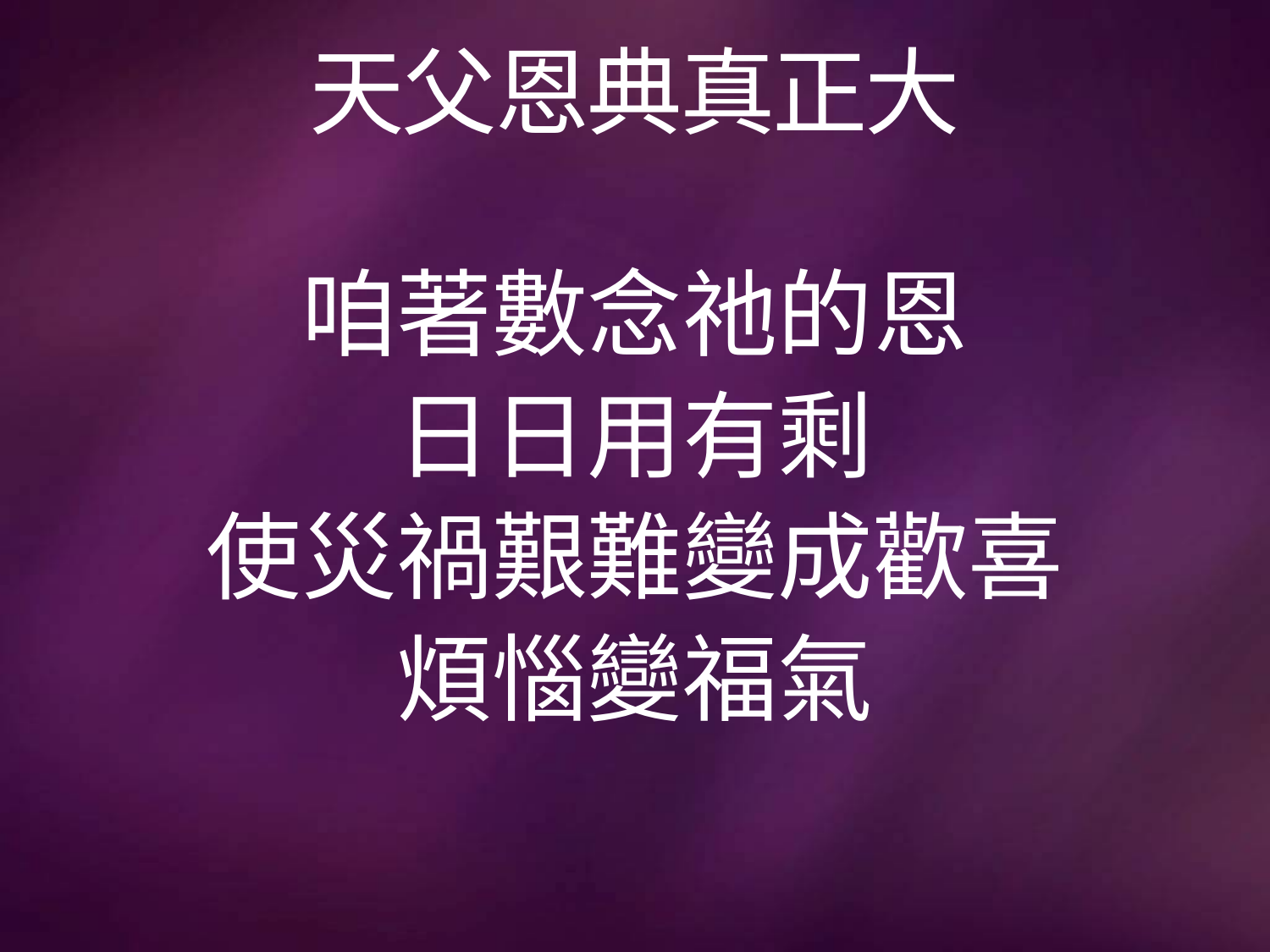

# 天父恩典真正大
咱著數念祂的恩
日日用有剩
使災禍艱難變成歡喜
煩惱變福氣